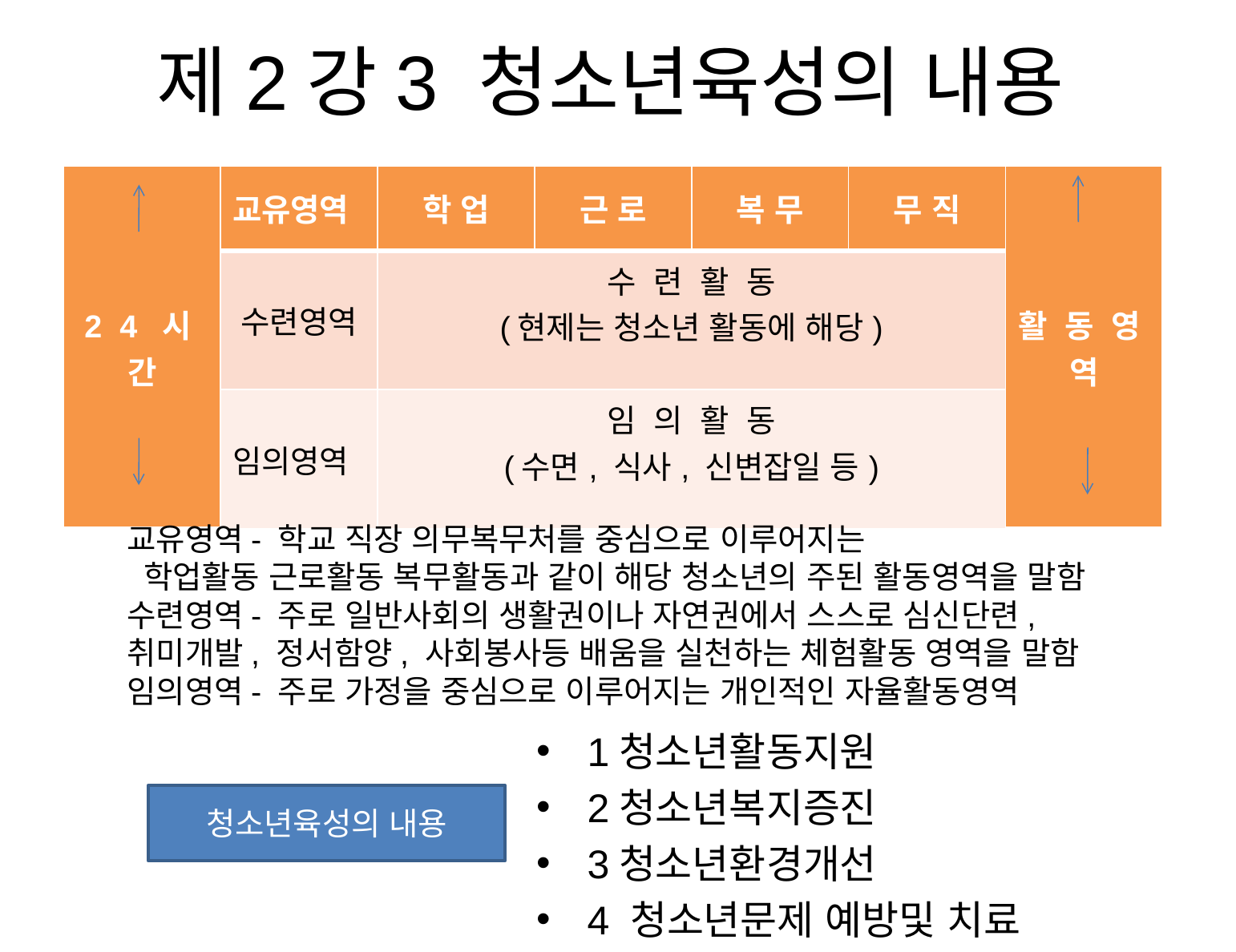

# 제2강3 청소년육성의 내용
| 2 4 시 간 | 교유영역 | 학 업 | 근 로 | 복 무 | 무 직 | 활 동 영 역 |
| --- | --- | --- | --- | --- | --- | --- |
|  | 수련영역 | 수 련 활 동 (현제는 청소년 활동에 해당) |  |  |  |  |
|  | 임의영역 | 임 의 활 동 (수면, 식사, 신변잡일 등) |  |  |  |  |
교유영역- 학교 직장 의무복무처를 중심으로 이루어지는
 학업활동 근로활동 복무활동과 같이 해당 청소년의 주된 활동영역을 말함
수련영역- 주로 일반사회의 생활권이나 자연권에서 스스로 심신단련,
취미개발, 정서함양, 사회봉사등 배움을 실천하는 체험활동 영역을 말함
임의영역- 주로 가정을 중심으로 이루어지는 개인적인 자율활동영역
1청소년활동지원
2청소년복지증진
3청소년환경개선
4 청소년문제 예방및 치료
청소년육성의 내용